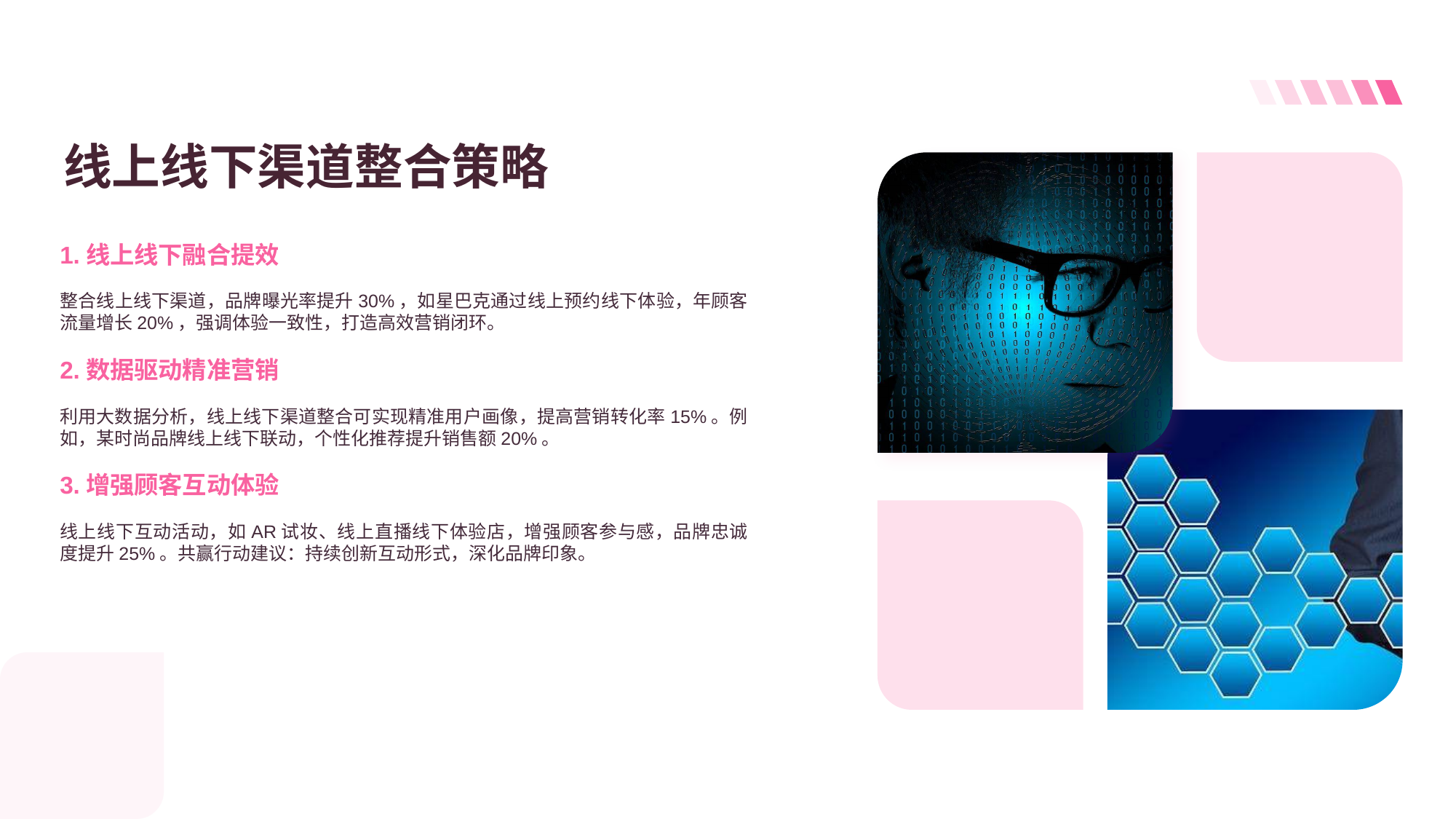

线上线下渠道整合策略

1.线上线下融合提效
整合线上线下渠道，品牌曝光率提升30%，如星巴克通过线上预约线下体验，年顾客流量增长20%，强调体验一致性，打造高效营销闭环。
2.数据驱动精准营销
利用大数据分析，线上线下渠道整合可实现精准用户画像，提高营销转化率15%。例如，某时尚品牌线上线下联动，个性化推荐提升销售额20%。
3.增强顾客互动体验
线上线下互动活动，如AR试妆、线上直播线下体验店，增强顾客参与感，品牌忠诚度提升25%。共赢行动建议：持续创新互动形式，深化品牌印象。